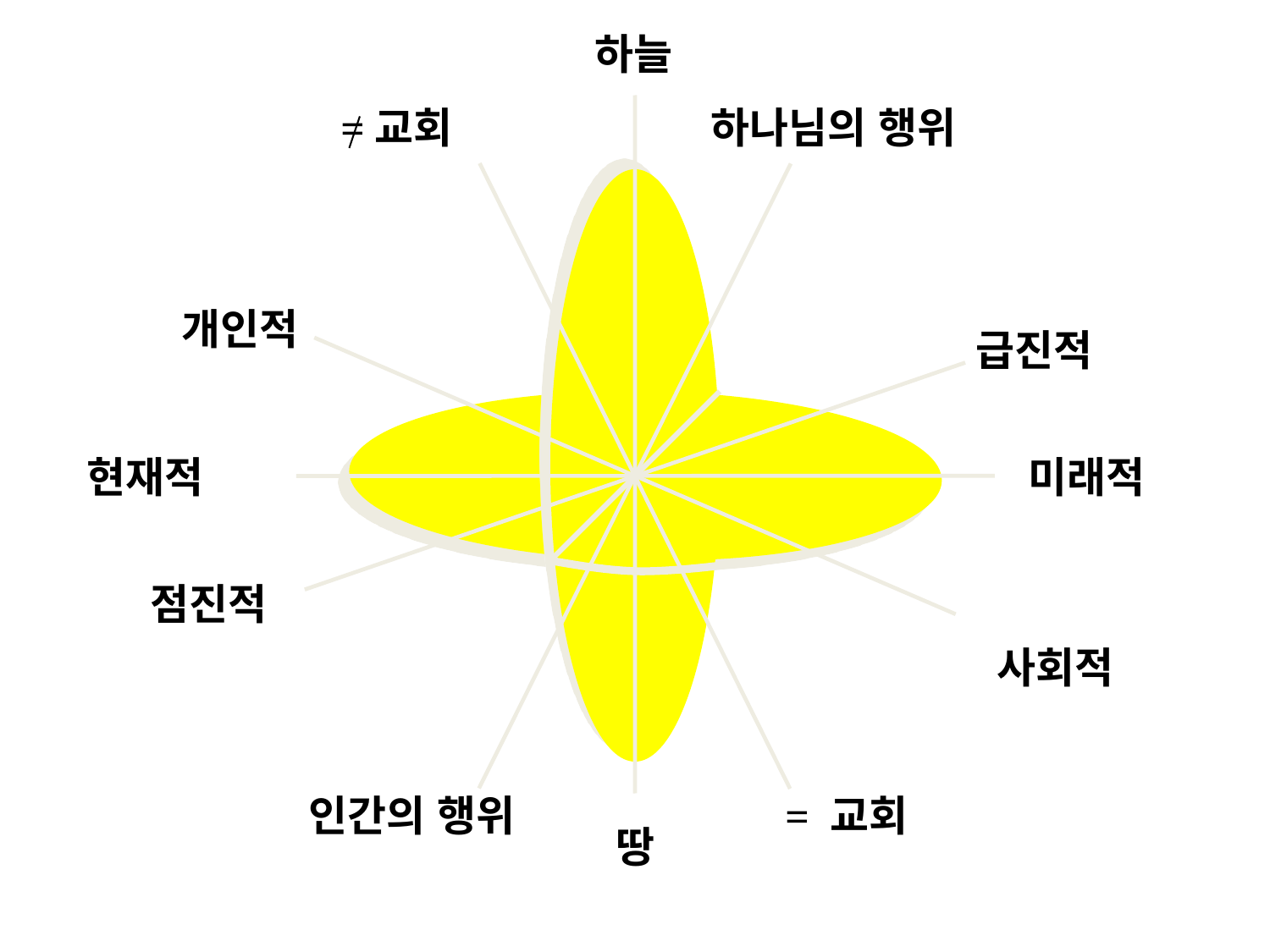

하늘
=교회

하나님의 행위

개인적

급진적

현재적
미래적

점진적
사회적
인간의 행위
= 교회
땅